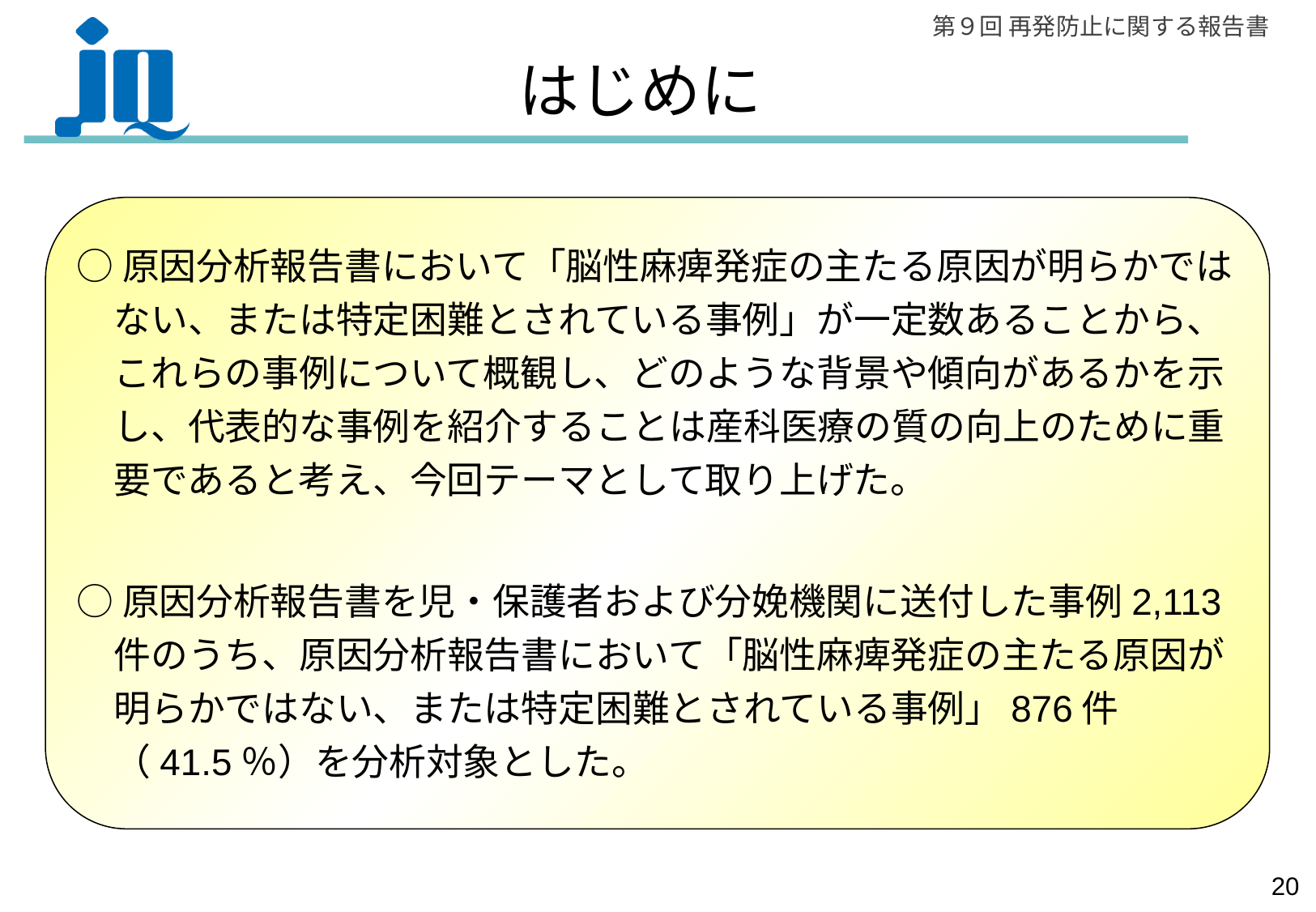

# はじめに

○原因分析報告書において「脳性麻痺発症の主たる原因が明らかではない、または特定困難とされている事例」が一定数あることから、これらの事例について概観し、どのような背景や傾向があるかを示し、代表的な事例を紹介することは産科医療の質の向上のために重要であると考え、今回テーマとして取り上げた。

○原因分析報告書を児・保護者および分娩機関に送付した事例2,113 件のうち、原因分析報告書において「脳性麻痺発症の主たる原因が明らかではない、または特定困難とされている事例」876件（41.5％）を分析対象とした。

20